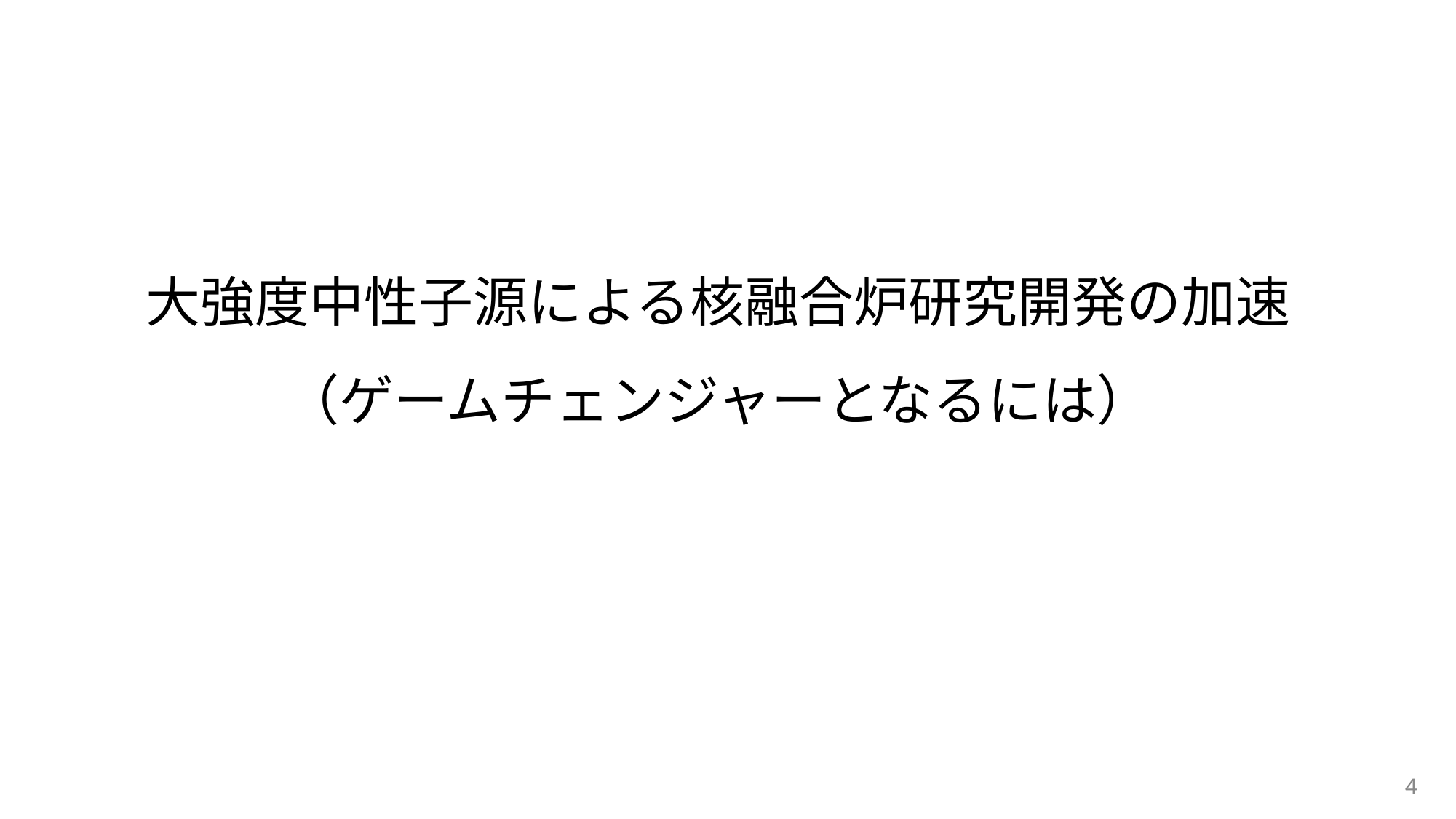

大強度中性子源による核融合炉研究開発の加速
（ゲームチェンジャーとなるには）
4